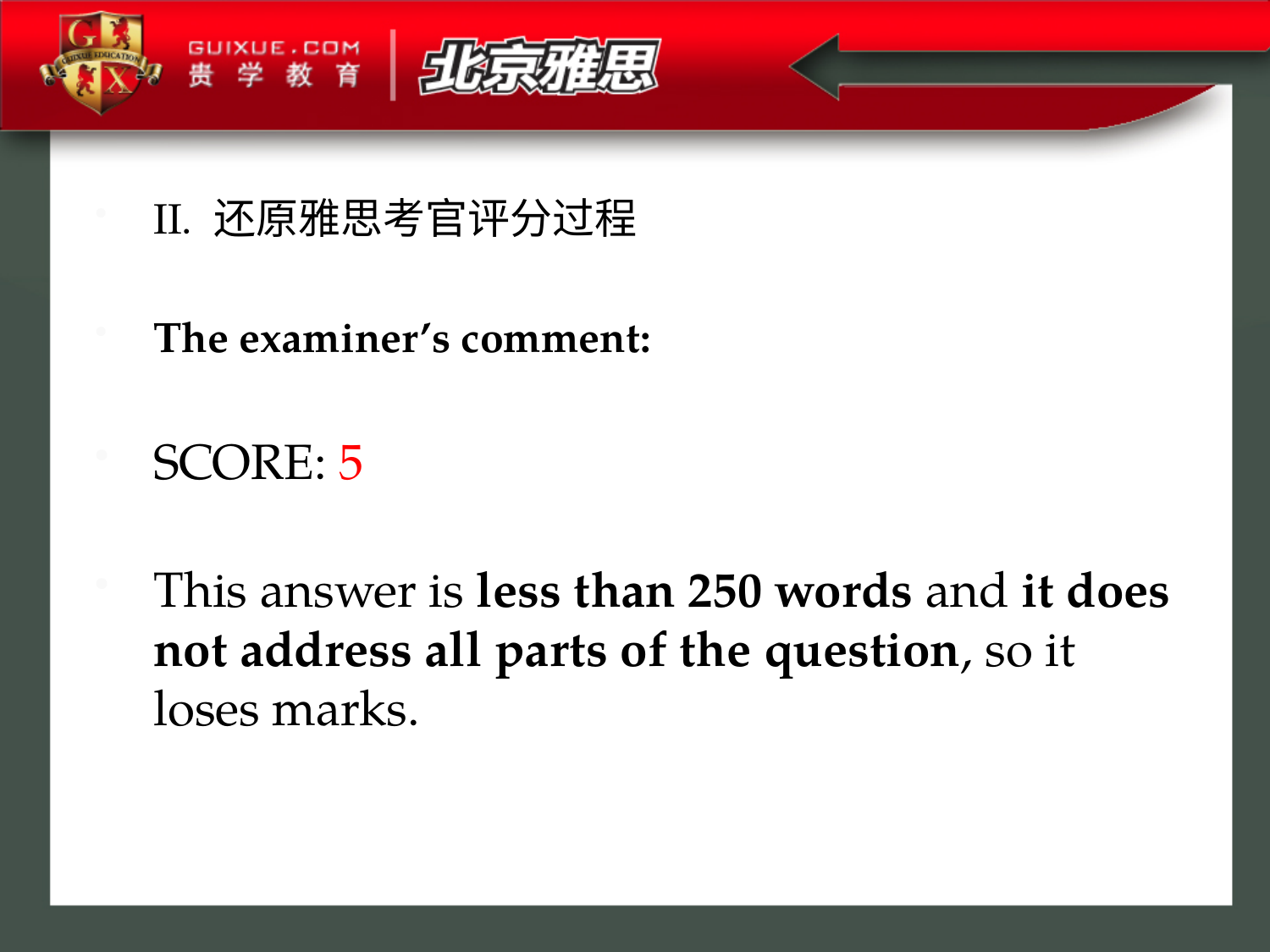

II. 还原雅思考官评分过程

The examiner’s comment:

SCORE: 5

This answer is less than 250 words and it does not address all parts of the question, so it loses marks.